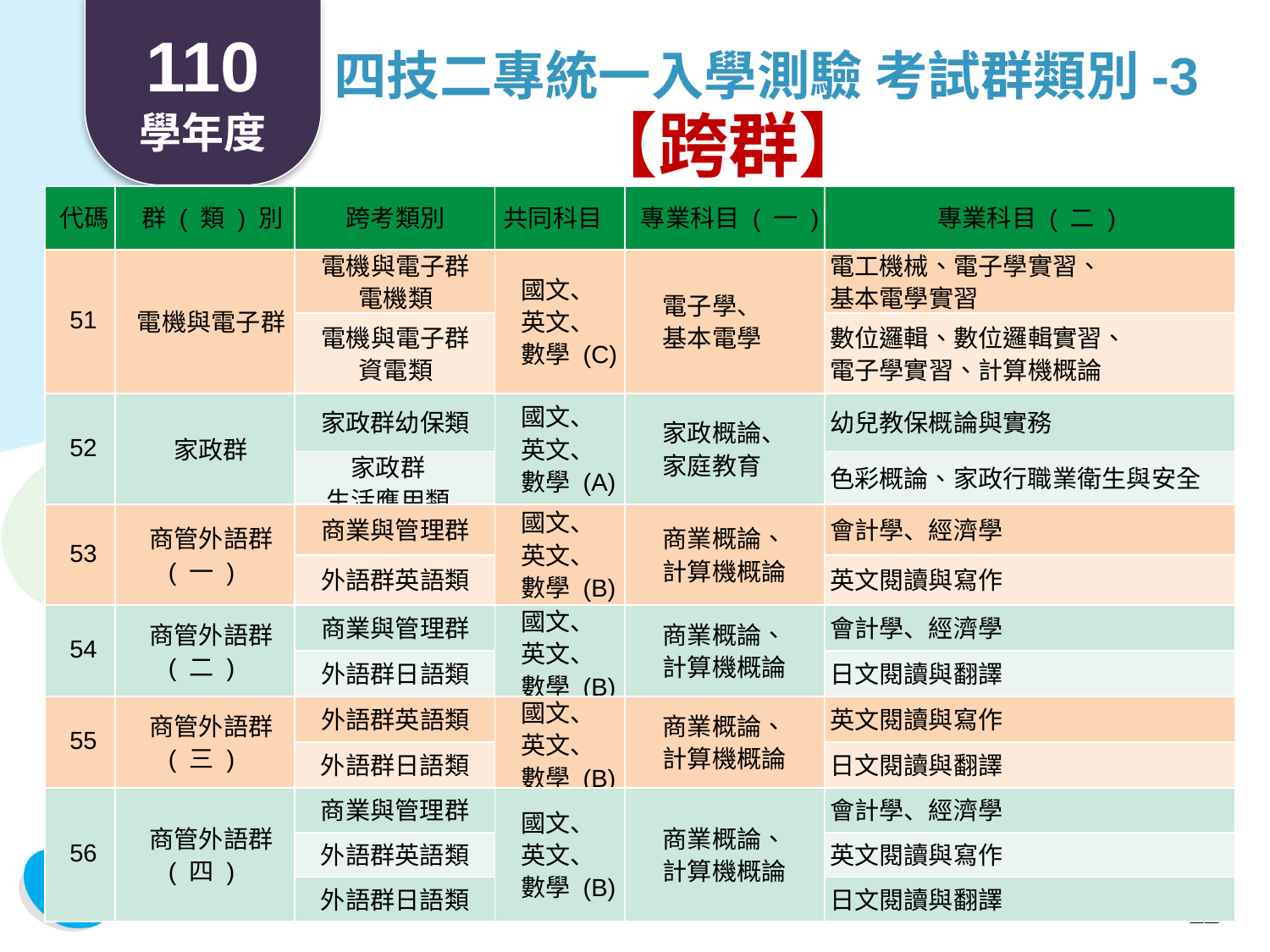

# 四技二專統一入學測驗 考試群類別-3

110
學年度
【跨群】
| 代碼 | 群 ( 類 ) 別 | 跨考類別 | 共同科目 | 專業科目 ( 一 ) | 專業科目 ( 二 ) |
| --- | --- | --- | --- | --- | --- |
| 51 | 電機與電子群 | 電機與電子群 電機類 | 國文、 英文、 數學 (C) | 電子學、 基本電學 | 電工機械、電子學實習、 基本電學實習 |
|  |  | 電機與電子群 資電類 |  |  | 數位邏輯、數位邏輯實習、 電子學實習、計算機概論 |
| 52 | 家政群 | 家政群幼保類 | 國文、 英文、 數學 (A) | 家政概論、 家庭教育 | 幼兒教保概論與實務 |
|  |  | 家政群 生活應用類 |  |  | 色彩概論、家政行職業衛生與安全 |
| 53 | 商管外語群 ( 一 ) | 商業與管理群 | 國文、 英文、 數學 (B) | 商業概論、 計算機概論 | 會計學、經濟學 |
|  |  | 外語群英語類 |  |  | 英文閱讀與寫作 |
| 54 | 商管外語群 ( 二 ) | 商業與管理群 | 國文、 英文、 數學 (B) | 商業概論、 計算機概論 | 會計學、經濟學 |
|  |  | 外語群日語類 |  |  | 日文閱讀與翻譯 |
| 55 | 商管外語群 ( 三 ) | 外語群英語類 | 國文、 英文、 數學 (B) | 商業概論、 計算機概論 | 英文閱讀與寫作 |
|  |  | 外語群日語類 |  |  | 日文閱讀與翻譯 |
| 56 | 商管外語群 ( 四 ) | 商業與管理群 | 國文、 英文、 數學 (B) | 商業概論、 計算機概論 | 會計學、經濟學 |
|  |  | 外語群英語類 |  |  | 英文閱讀與寫作 |
|  |  | 外語群日語類 |  |  | 日文閱讀與翻譯 |